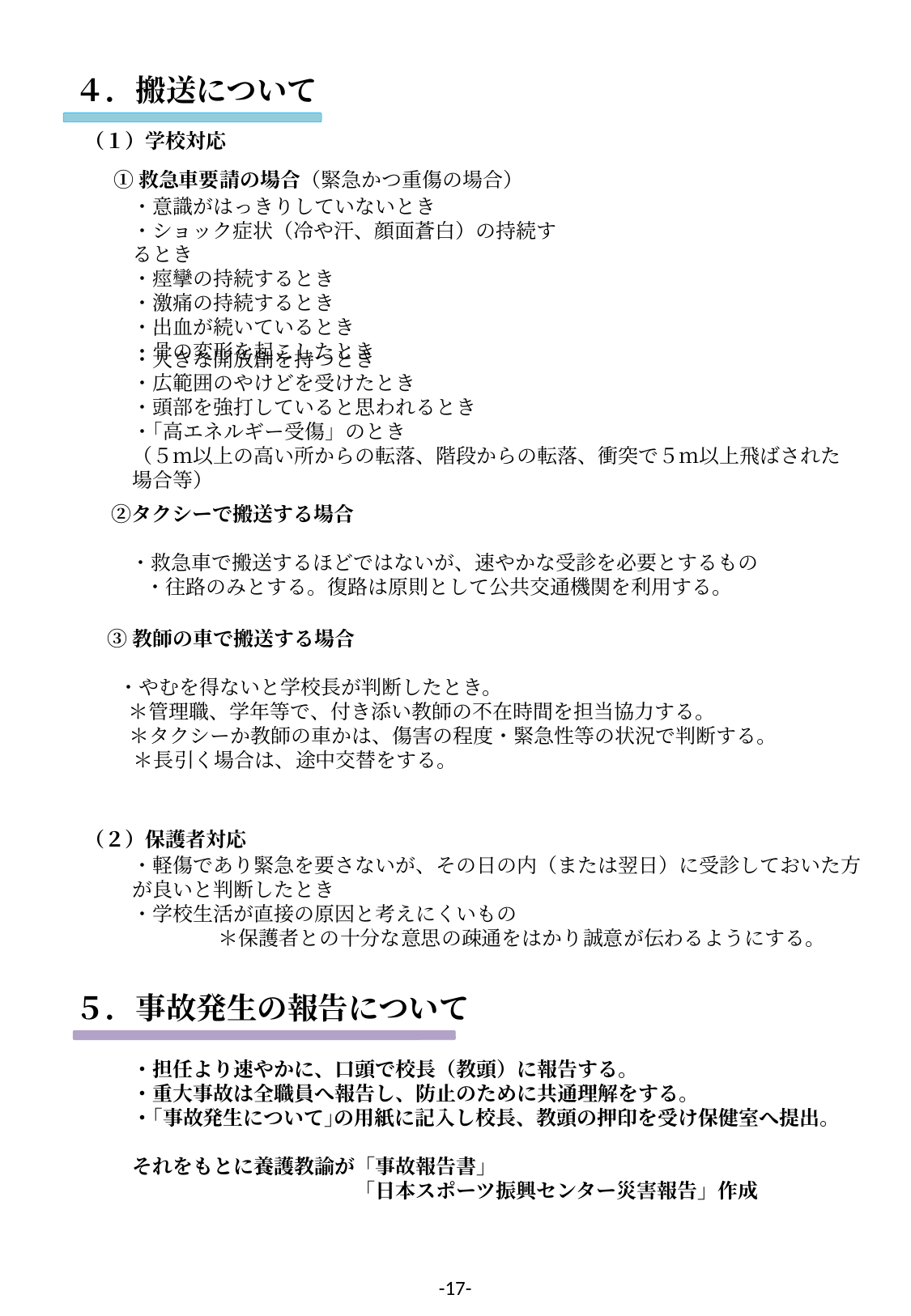

４．搬送について

（１）学校対応
①救急車要請の場合（緊急かつ重傷の場合）
・意識がはっきりしていないとき
・ショック症状（冷や汗、顔面蒼白）の持続するとき
・痙攣の持続するとき
・激痛の持続するとき
・出血が続いているとき
・骨の変形を起こしたとき
・大きな開放創を持つとき
・広範囲のやけどを受けたとき
・頭部を強打していると思われるとき
・｢高エネルギー受傷」のとき
（５ｍ以上の高い所からの転落、階段からの転落、衝突で５ｍ以上飛ばされた場合等）
　②タクシーで搬送する場合

      ・救急車で搬送するほどではないが、速やかな受診を必要とするもの
　　  ・往路のみとする。復路は原則として公共交通機関を利用する。
 ③教師の車で搬送する場合

  ・やむを得ないと学校長が判断したとき。
　 ＊管理職、学年等で、付き添い教師の不在時間を担当協力する。
    ＊タクシーか教師の車かは、傷害の程度・緊急性等の状況で判断する。
 　＊長引く場合は、途中交替をする。
（２）保護者対応
・軽傷であり緊急を要さないが、その日の内（または翌日）に受診しておいた方が良いと判断したとき
・学校生活が直接の原因と考えにくいもの
　　　　 ＊保護者との十分な意思の疎通をはかり誠意が伝わるようにする。
５．事故発生の報告について

・担任より速やかに、口頭で校長（教頭）に報告する。
・重大事故は全職員へ報告し、防止のために共通理解をする。
・｢事故発生について｣の用紙に記入し校長、教頭の押印を受け保健室へ提出。

それをもとに養護教諭が「事故報告書」
　　　　　　　　　　　「日本スポーツ振興センター災害報告」作成

-17-